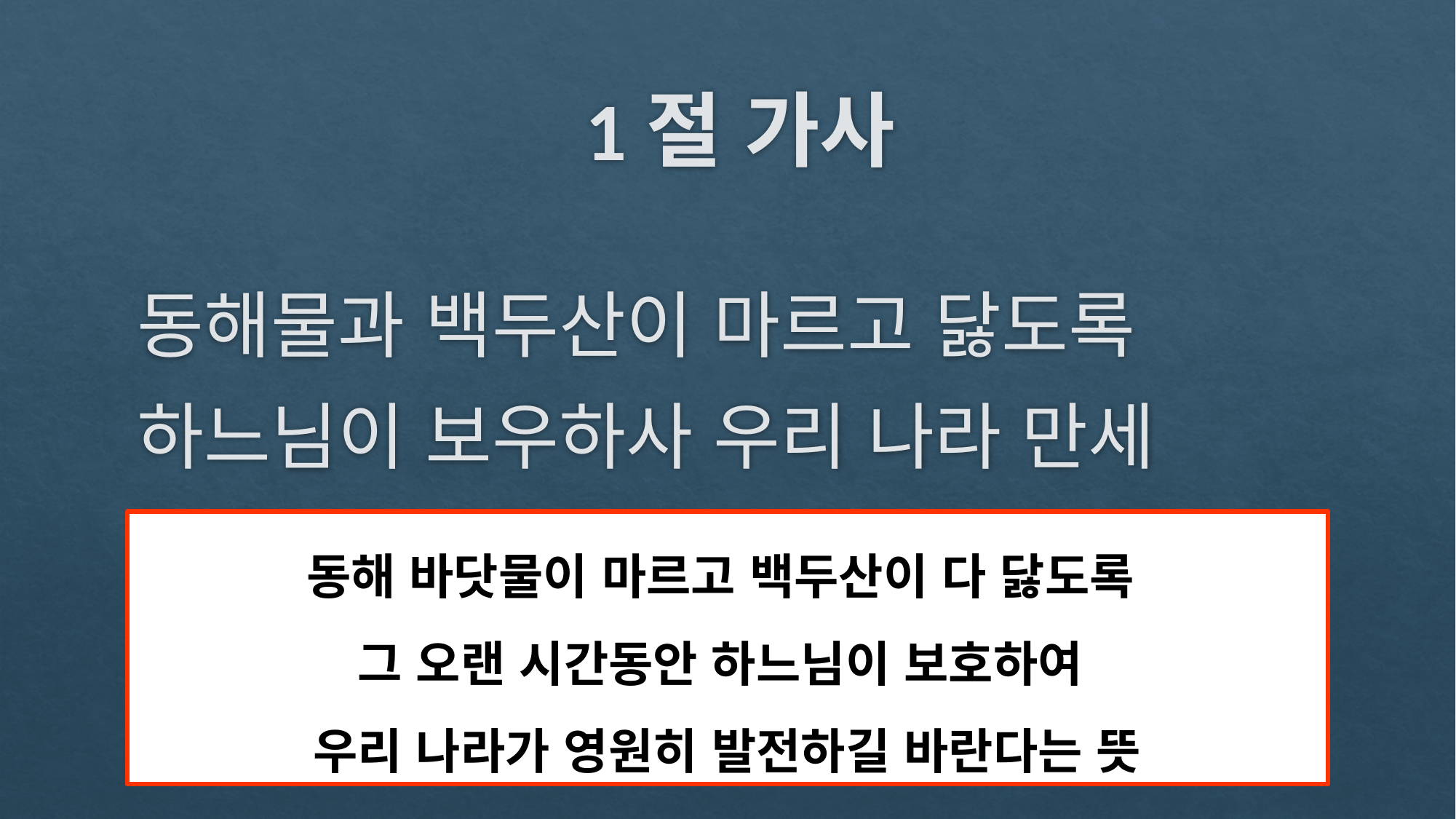

# 1절 가사
동해물과 백두산이 마르고 닳도록
하느님이 보우하사 우리 나라 만세
동해 바닷물이 마르고 백두산이 다 닳도록
그 오랜 시간동안 하느님이 보호하여
우리 나라가 영원히 발전하길 바란다는 뜻